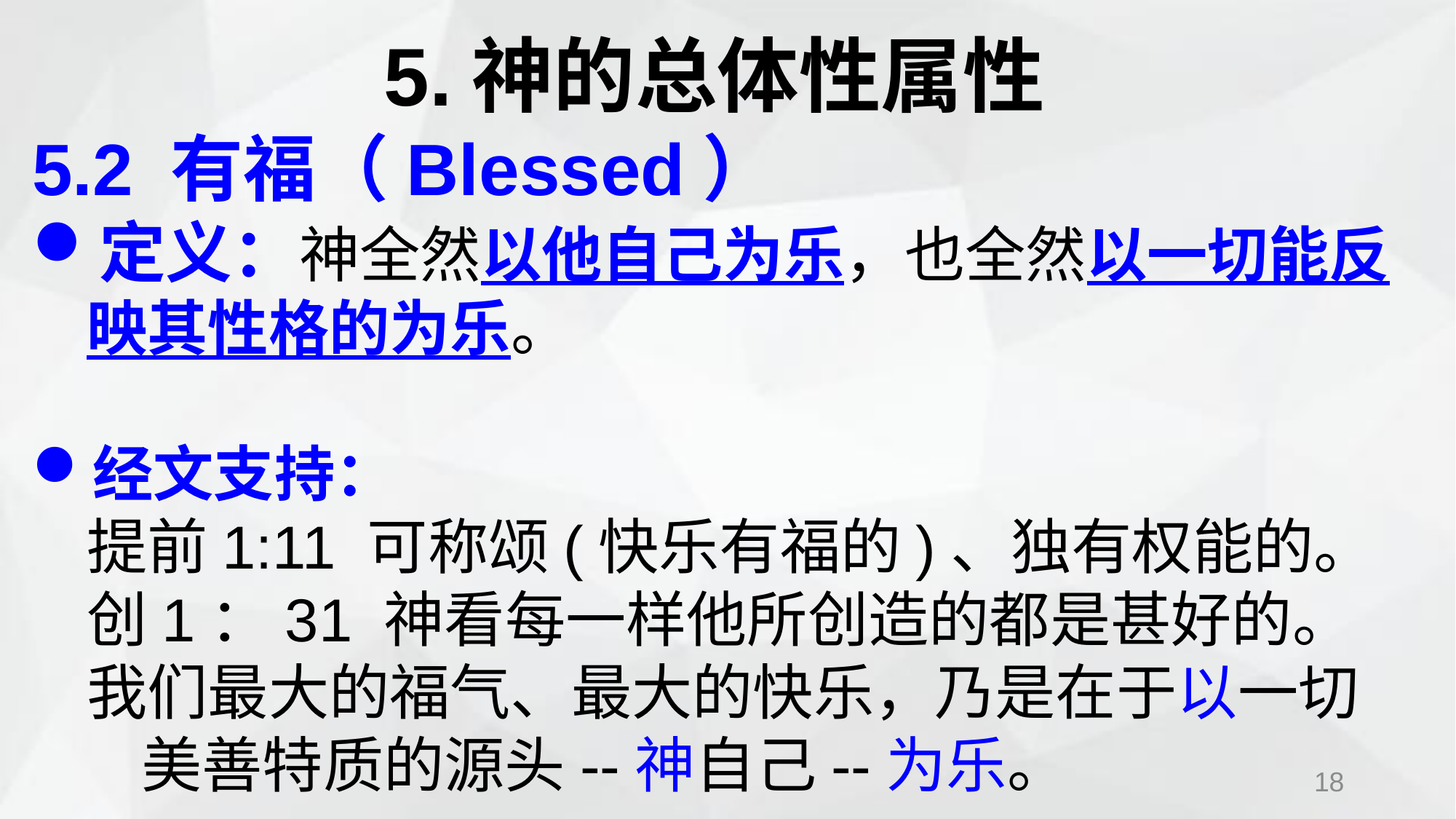

5.神的总体性属性
5.2 有福（Blessed）
定义：神全然以他自己为乐，也全然以一切能反映其性格的为乐。

经文支持：
提前1:11 可称颂(快乐有福的)、独有权能的。
创1：31 神看每一样他所创造的都是甚好的。
我们最大的福气、最大的快乐，乃是在于以一切美善特质的源头--神自己--为乐。
18